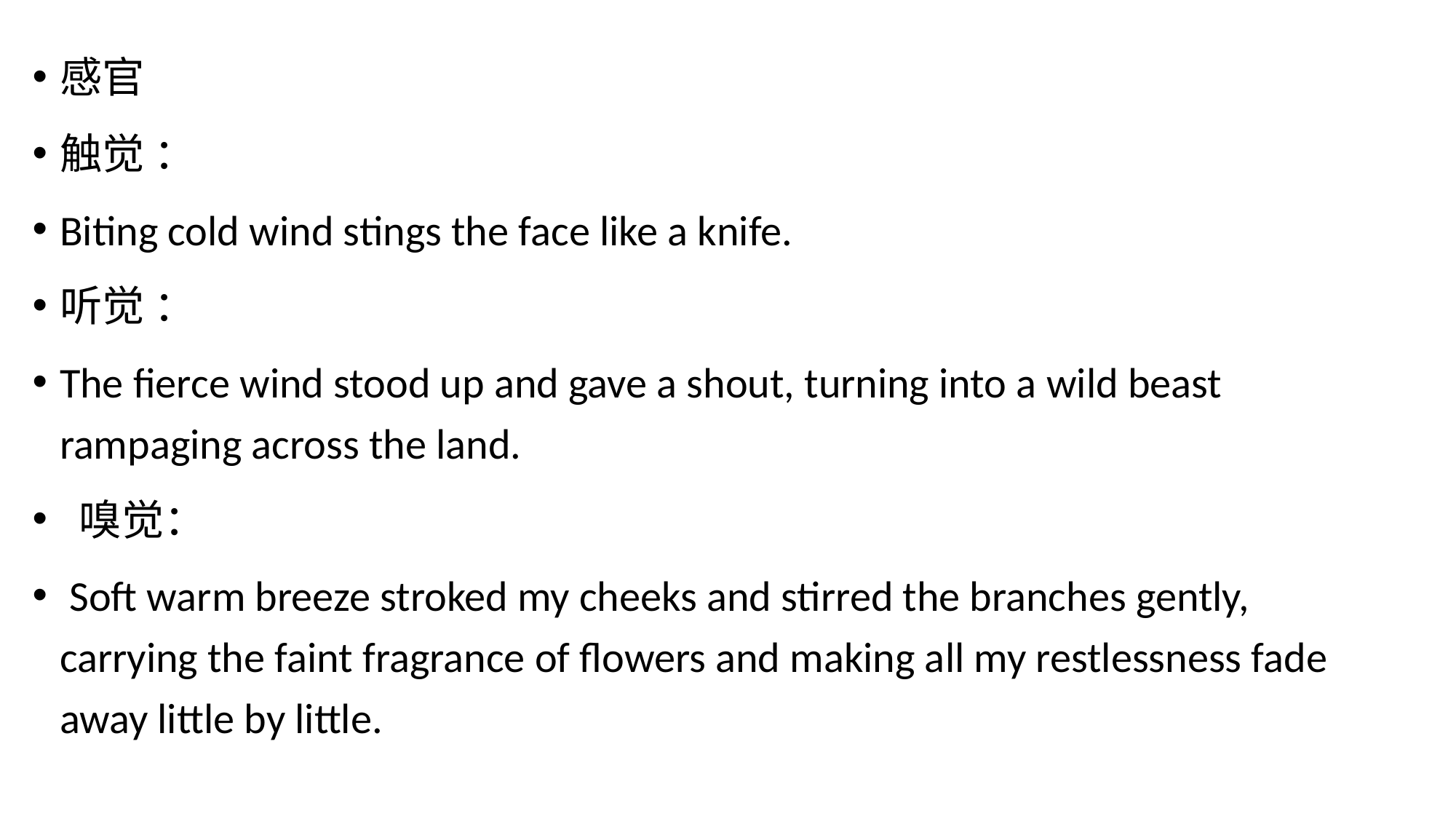

感官
触觉 ：
Biting cold wind stings the face like a knife.
听觉 ：
The fierce wind stood up and gave a shout, turning into a wild beast rampaging across the land.
 嗅觉：
 Soft warm breeze stroked my cheeks and stirred the branches gently, carrying the faint fragrance of flowers and making all my restlessness fade away little by little.
#